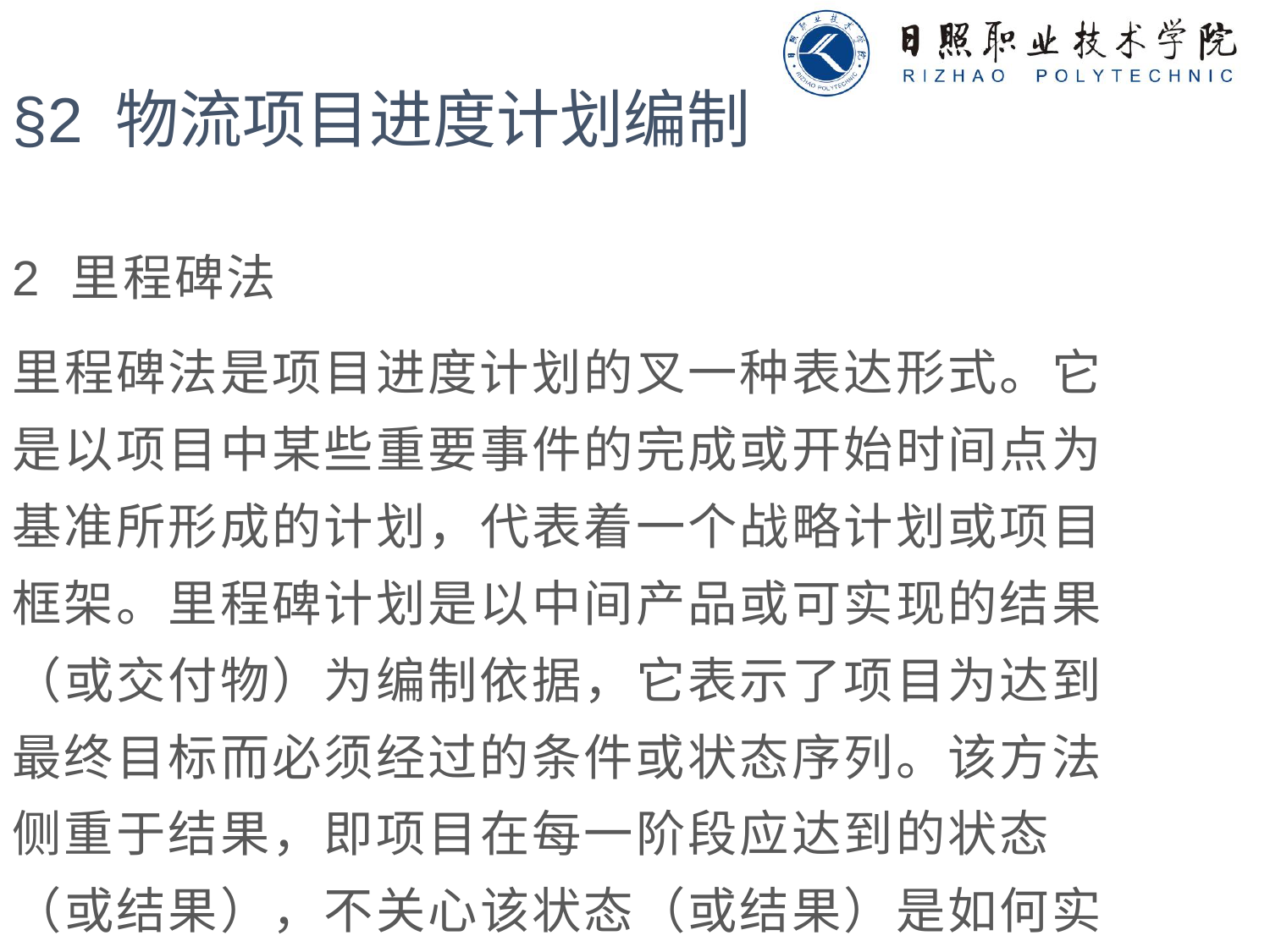

§2 物流项目进度计划编制
2 里程碑法
里程碑法是项目进度计划的叉一种表达形式。它是以项目中某些重要事件的完成或开始时间点为基准所形成的计划，代表着一个战略计划或项目框架。里程碑计划是以中间产品或可实现的结果（或交付物）为编制依据，它表示了项目为达到最终目标而必须经过的条件或状态序列。该方法侧重于结果，即项目在每一阶段应达到的状态（或结果），不关心该状态（或结果）是如何实现的。